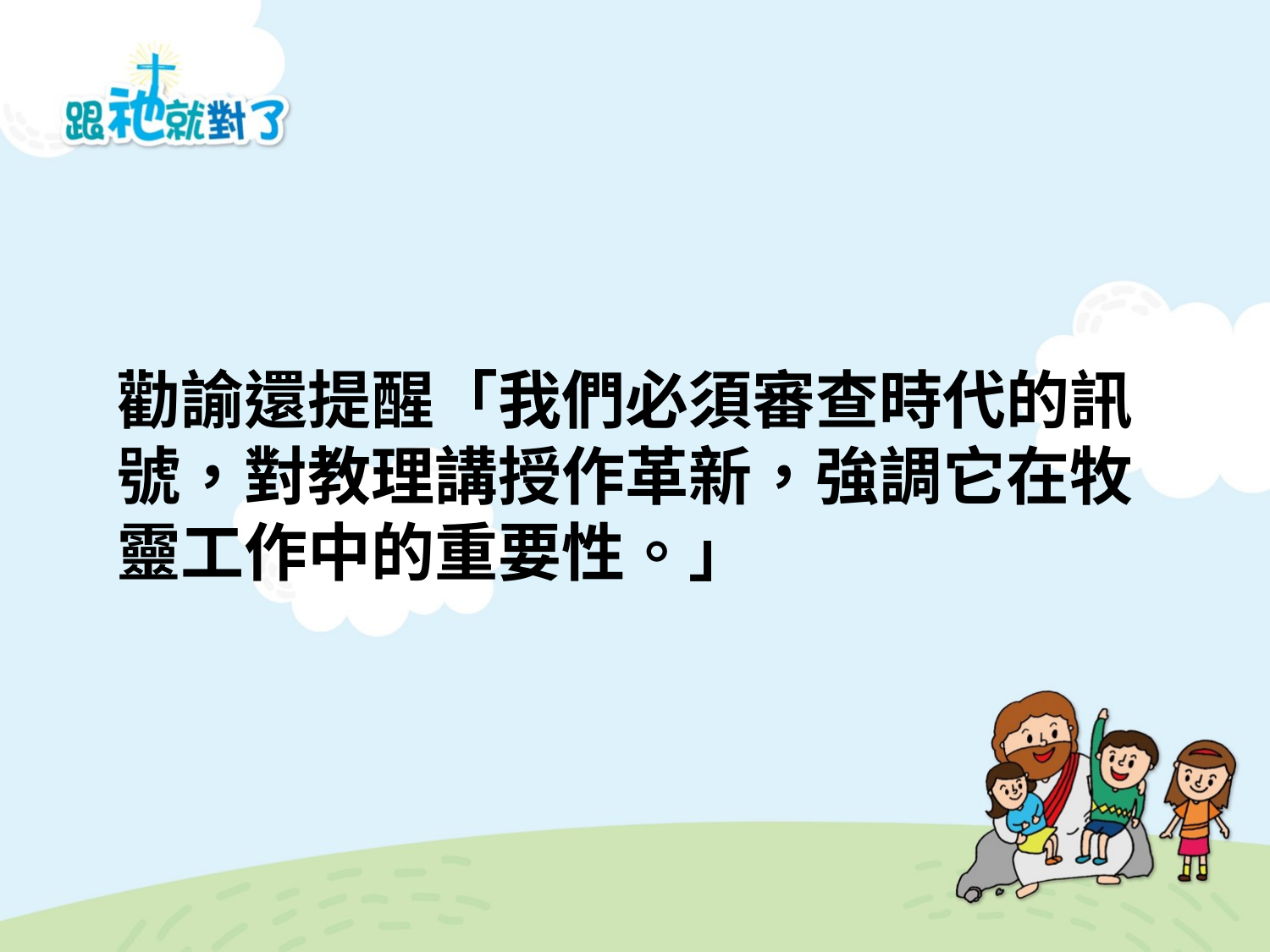

勸諭還提醒「我們必須審查時代的訊號，對教理講授作革新，強調它在牧靈工作中的重要性。」